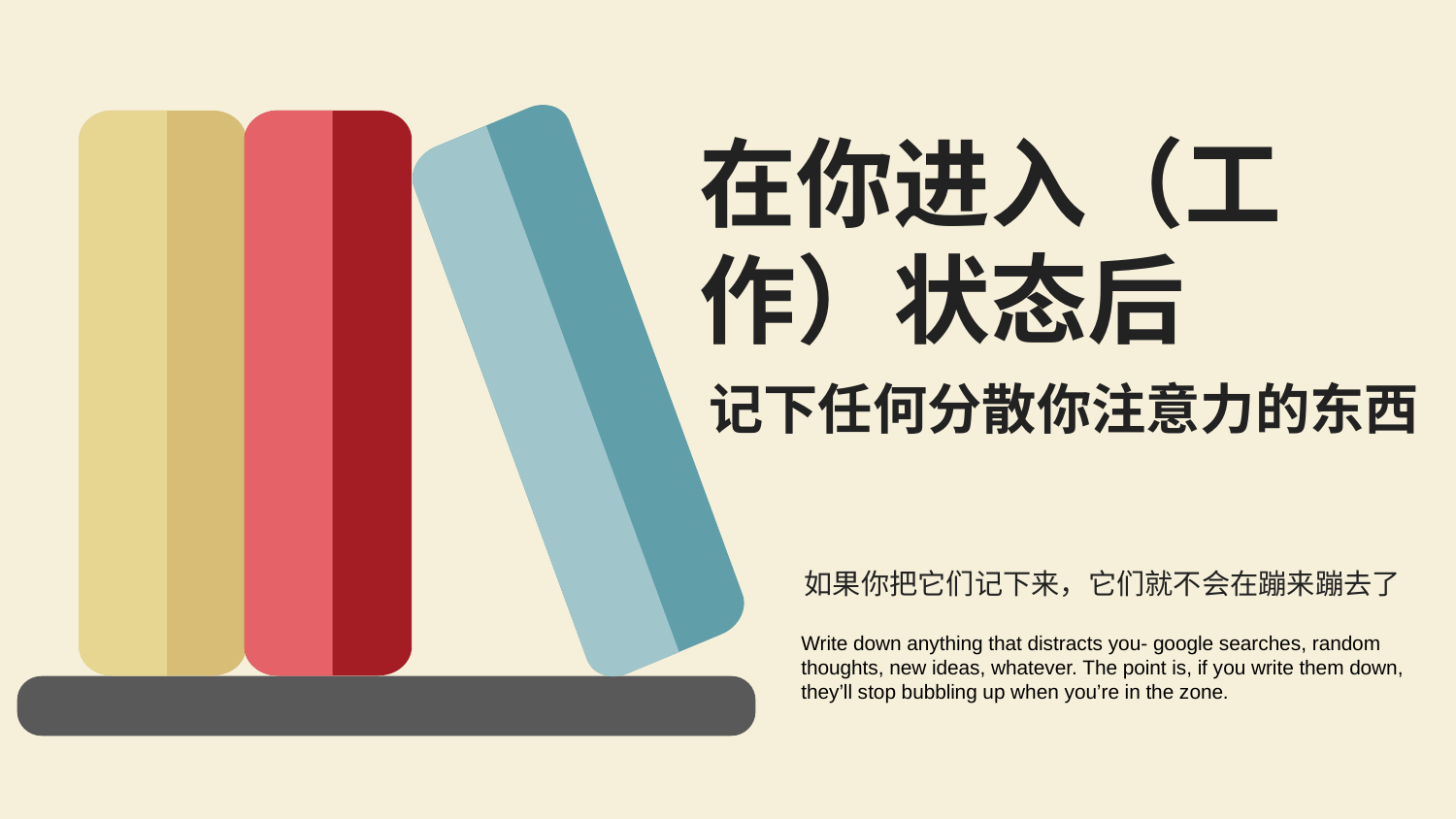

在你进入（工作）状态后
记下任何分散你注意力的东西
如果你把它们记下来，它们就不会在蹦来蹦去了
Write down anything that distracts you- google searches, random thoughts, new ideas, whatever. The point is, if you write them down, they’ll stop bubbling up when you’re in the zone.